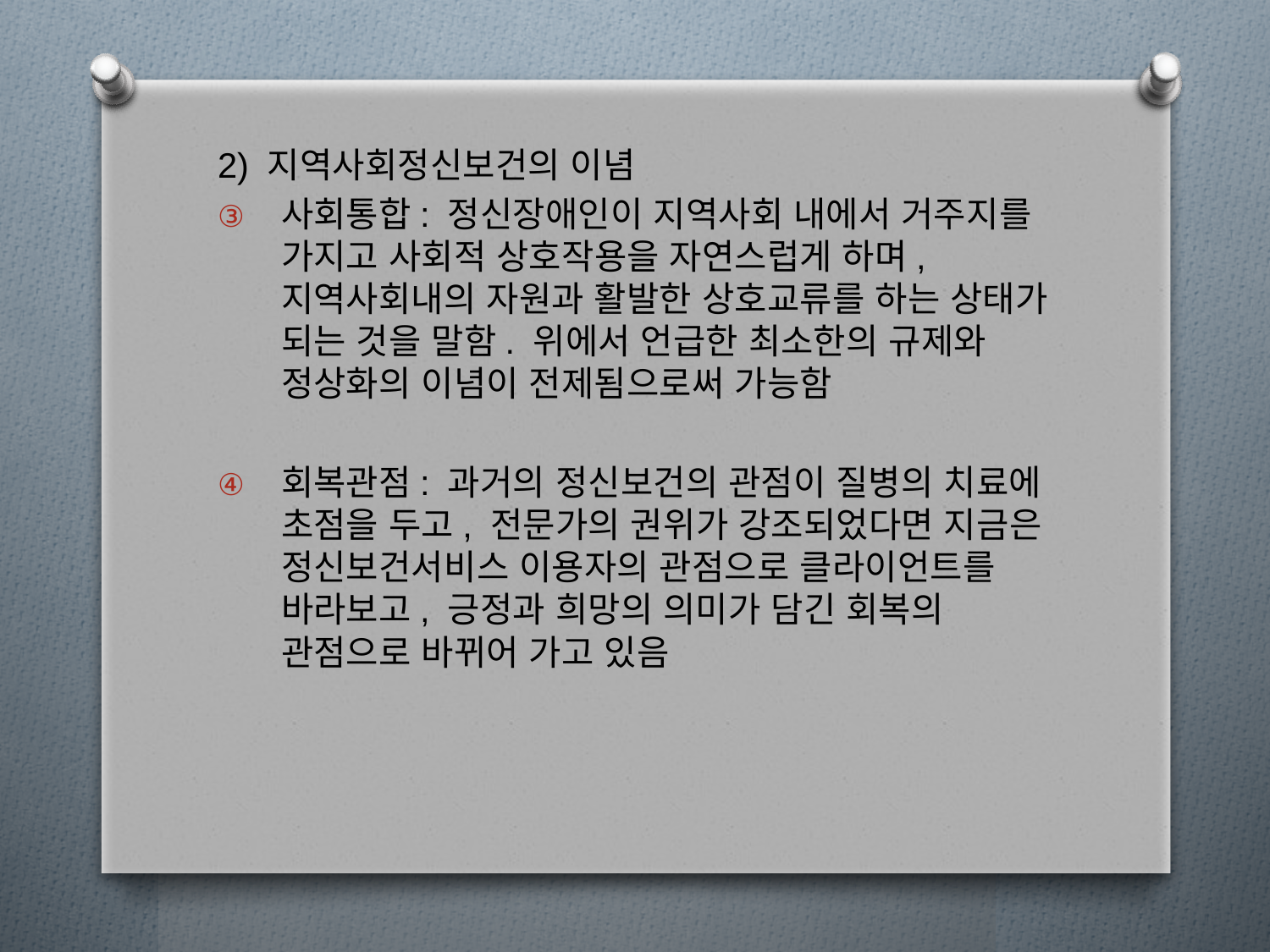

2) 지역사회정신보건의 이념
사회통합: 정신장애인이 지역사회 내에서 거주지를 가지고 사회적 상호작용을 자연스럽게 하며, 지역사회내의 자원과 활발한 상호교류를 하는 상태가 되는 것을 말함. 위에서 언급한 최소한의 규제와 정상화의 이념이 전제됨으로써 가능함

회복관점: 과거의 정신보건의 관점이 질병의 치료에 초점을 두고, 전문가의 권위가 강조되었다면 지금은 정신보건서비스 이용자의 관점으로 클라이언트를 바라보고, 긍정과 희망의 의미가 담긴 회복의 관점으로 바뀌어 가고 있음